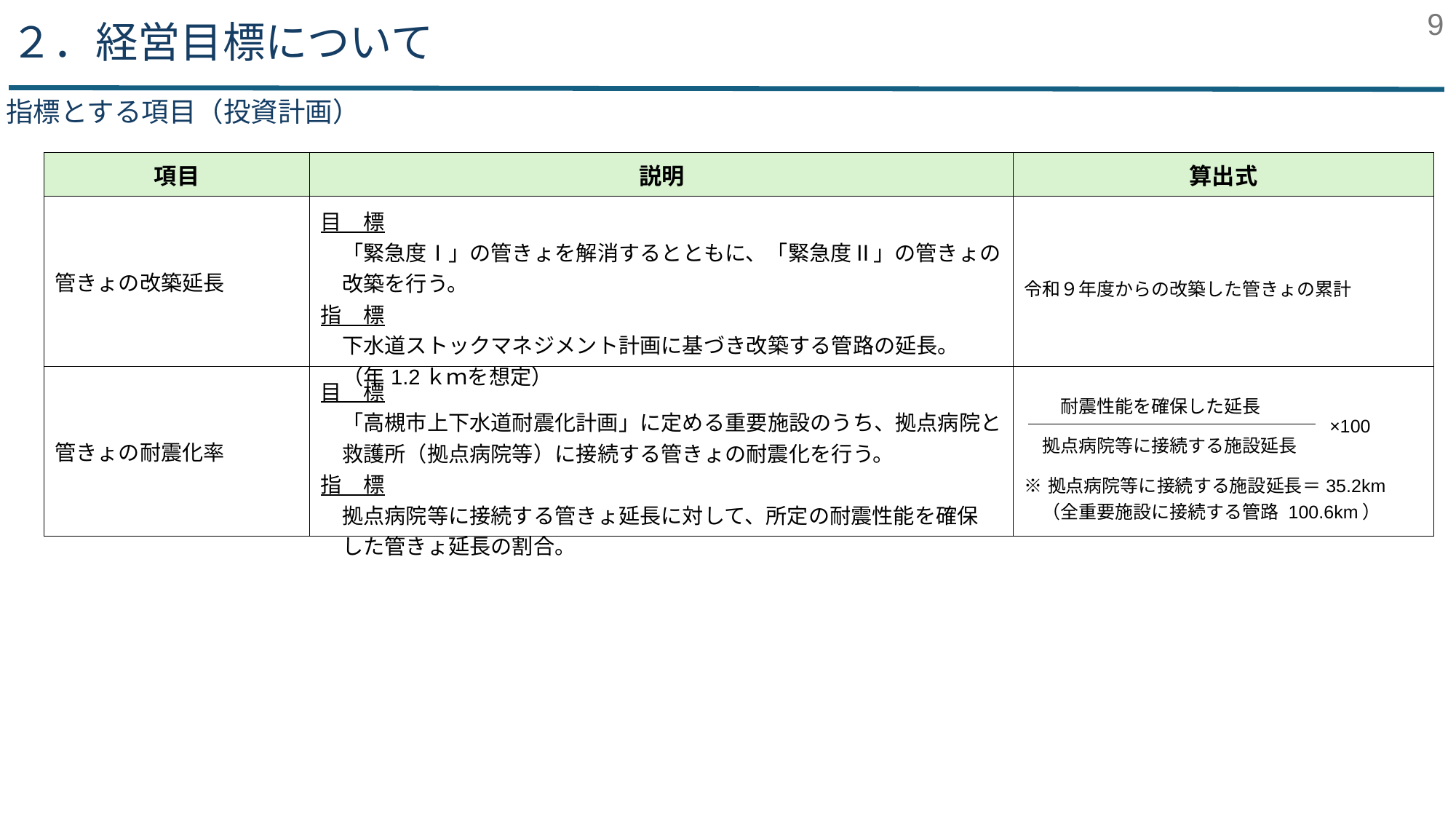

9
２．経営目標について
指標とする項目（投資計画）
| 項目 | 説明 | 算出式 |
| --- | --- | --- |
| 管きょの改築延長 | 目　標 　「緊急度Ⅰ」の管きょを解消するとともに、「緊急度Ⅱ」の管きょの 　改築を行う。 指　標 　下水道ストックマネジメント計画に基づき改築する管路の延長。 　（年1.2ｋｍを想定） | 令和９年度からの改築した管きょの累計 |
| 管きょの耐震化率 | 目　標 　「高槻市上下水道耐震化計画」に定める重要施設のうち、拠点病院と 　救護所（拠点病院等）に接続する管きょの耐震化を行う。 指　標 　拠点病院等に接続する管きょ延長に対して、所定の耐震性能を確保 　した管きょ延長の割合。 | 耐震性能を確保した延長 　拠点病院等に接続する施設延長 ※拠点病院等に接続する施設延長＝35.2km 　（全重要施設に接続する管路 100.6km） |
×100